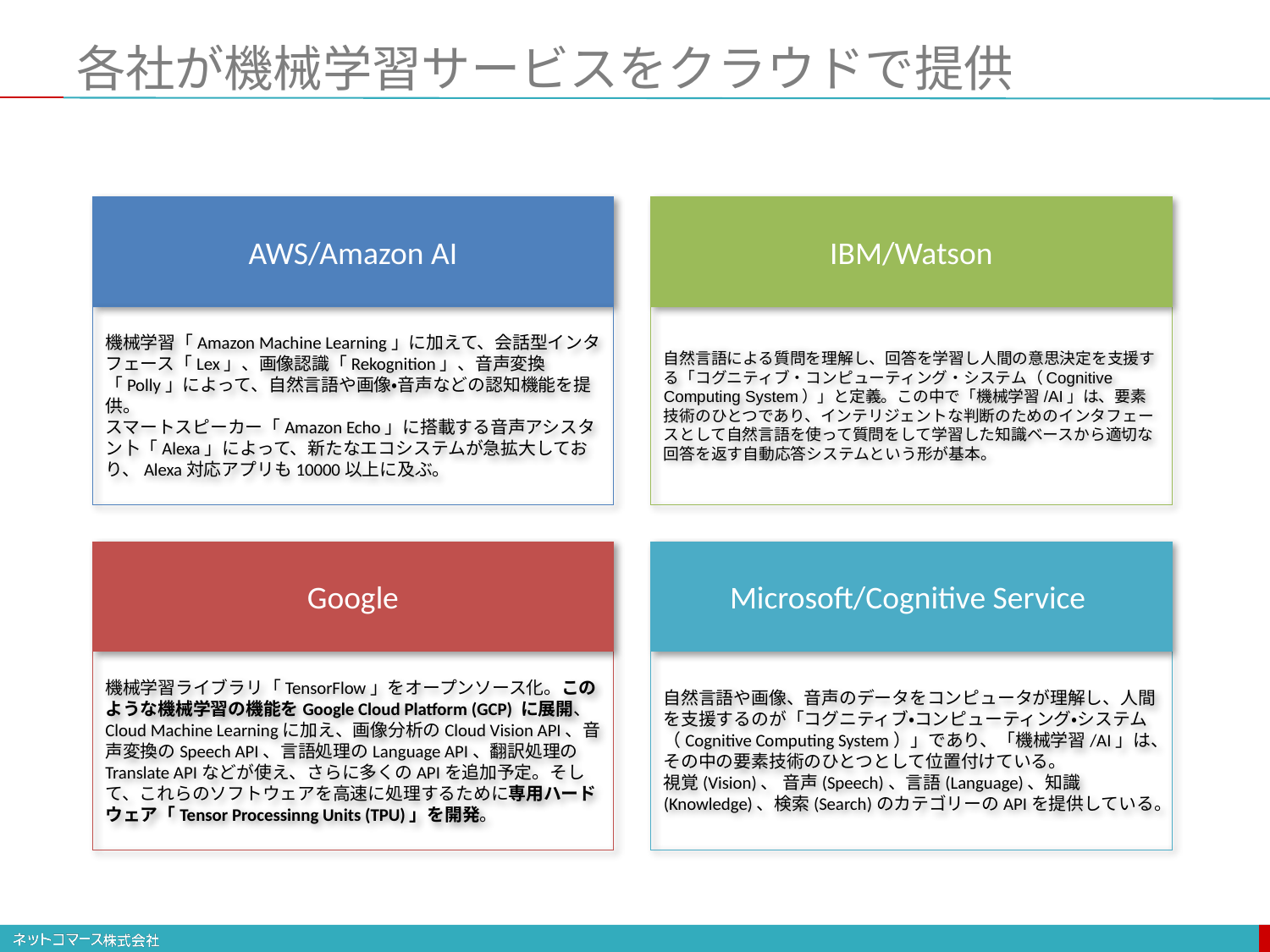

# 各社が機械学習サービスをクラウドで提供
AWS/Amazon AI
IBM/Watson
機械学習「Amazon Machine Learning」に加えて、会話型インタフェース「Lex」、画像認識「Rekognition」、音声変換「Polly」によって、自然言語や画像・音声などの認知機能を提供。
スマートスピーカー「Amazon Echo」に搭載する音声アシスタン卜「Alexa」によって、新たなエコシステムが急拡大しており、Alexa対応アプリも10000以上に及ぶ。
自然言語による質問を理解し、回答を学習し人間の意思決定を支援する「コグニティブ・コンピューティング・システム（Cognitive Computing System）」と定義。この中で「機械学習/AI」は、要素技術のひとつであり、インテリジェントな判断のためのインタフェースとして自然言語を使って質問をして学習した知識ベースから適切な回答を返す自動応答システムという形が基本。
Microsoft/Cognitive Service
Google
機械学習ライブラリ「TensorFlow」をオープンソース化。このような機械学習の機能をGoogle Cloud Platform (GCP) に展開、Cloud Machine Learningに加え、画像分析のCloud Vision API、音声変換のSpeech API、言語処理のLanguage API、翻訳処理のTranslate APIなどが使え、さらに多くのAPIを追加予定。そして、これらのソフトウェアを高速に処理するために専用ハードウェア「Tensor Processinng Units (TPU)」を開発。
自然言語や画像、音声のデータをコンピュータが理解し、人間を支援するのが「コグニティブ・コンピューティング・システム（Cognitive Computing System）」であり、「機械学習/AI」は、その中の要素技術のひとつとして位置付けている。
視覚(Vision)、 音声(Speech)、言語(Language)、知識(Knowledge)、検索(Search)のカテゴリーのAPIを提供している。